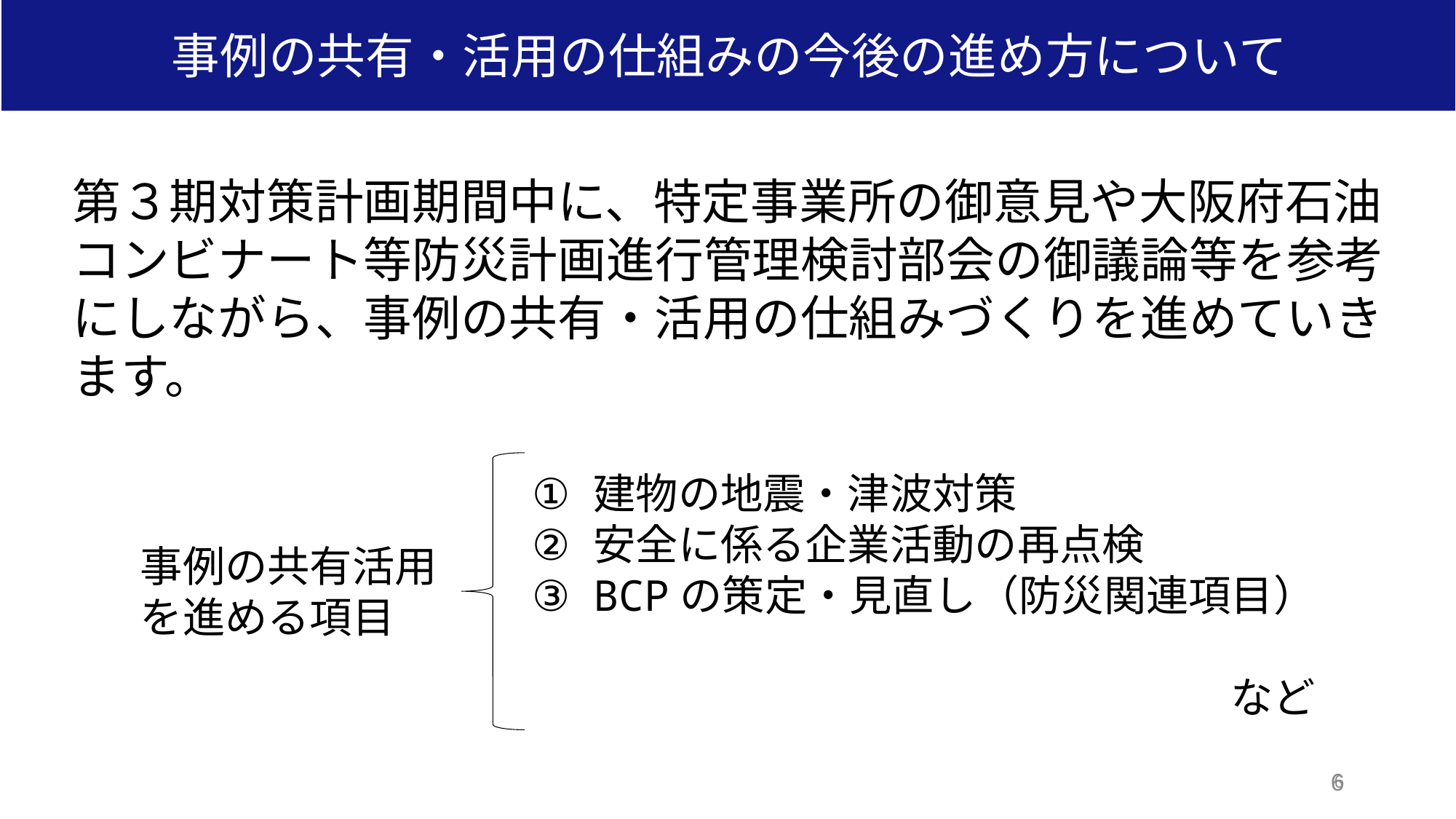

事例の共有・活用の仕組みの今後の進め方について
第３期対策計画期間中に、特定事業所の御意見や大阪府石油コンビナート等防災計画進行管理検討部会の御議論等を参考にしながら、事例の共有・活用の仕組みづくりを進めていきます。

建物の地震・津波対策
安全に係る企業活動の再点検
BCPの策定・見直し（防災関連項目）

など
事例の共有活用を進める項目
6
6